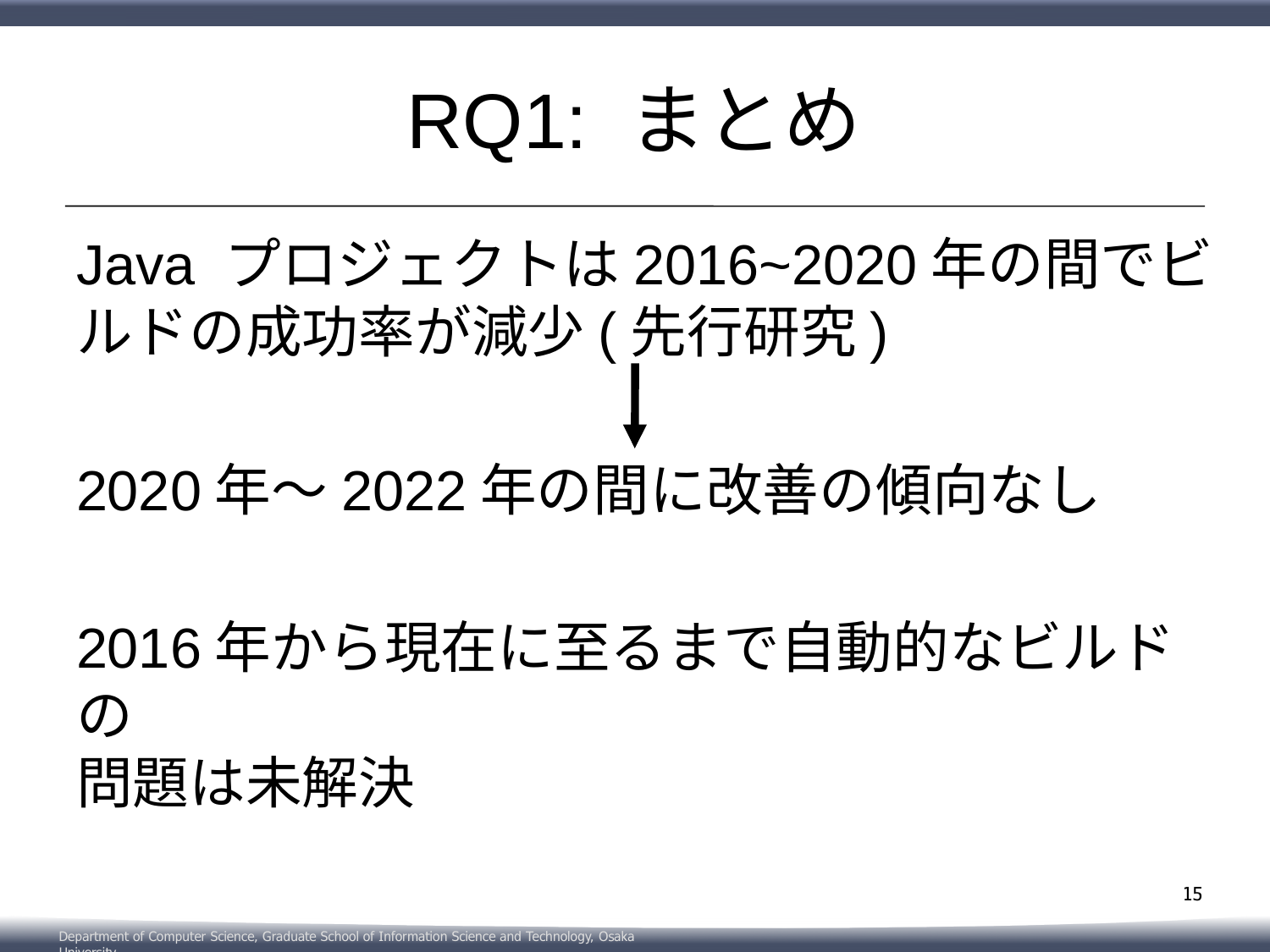

# RQ1: まとめ
Java プロジェクトは2016~2020年の間でビルドの成功率が減少(先行研究)

2020年～2022年の間に改善の傾向なし

2016年から現在に至るまで自動的なビルドの
問題は未解決
15